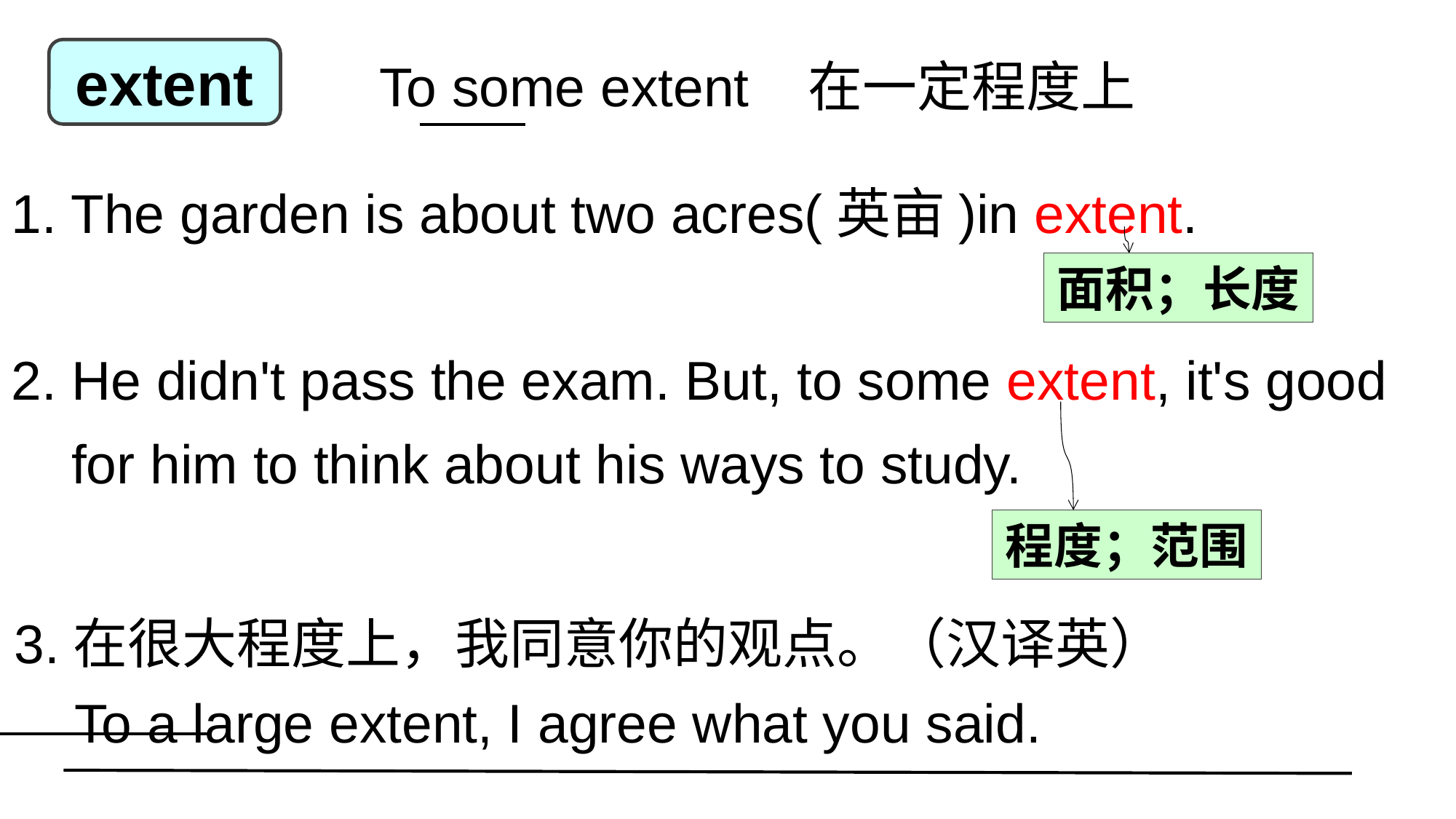

extent
To some extent   在一定程度上

1. The garden is about two acres(英亩)in extent.

2. He didn't pass the exam. But, to some extent, it's good
    for him to think about his ways to study.
面积；长度
程度；范围
  3.在很大程度上，我同意你的观点。（汉译英）

To a large extent, I agree what you said.